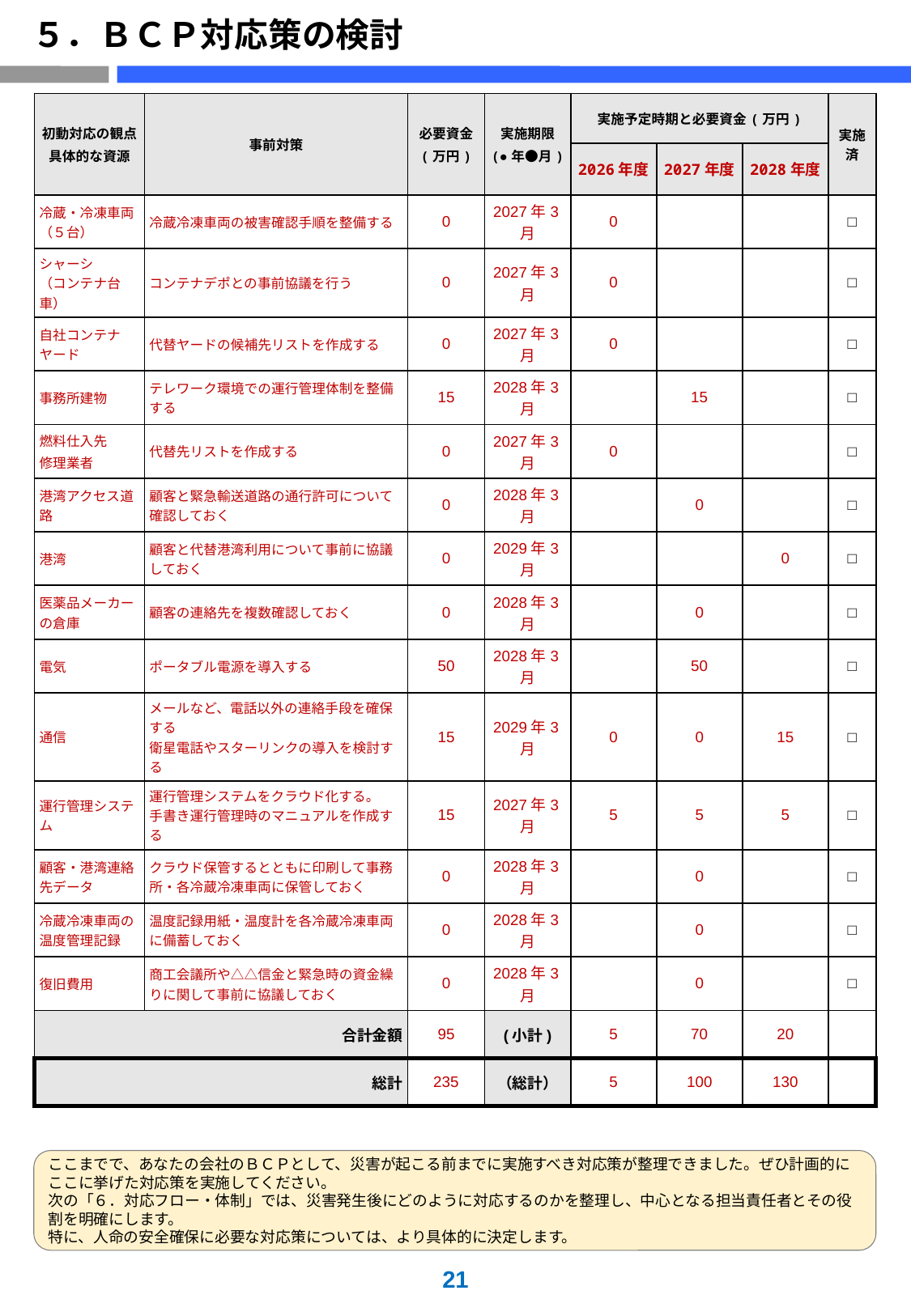

# ５．ＢＣＰ対応策の検討
| 初動対応の観点 具体的な資源 | 事前対策 | 必要資金 (万円) | 実施期限 (●年●月) | 実施予定時期と必要資金(万円) |  |  | 実施済 |
| --- | --- | --- | --- | --- | --- | --- | --- |
|  |  |  |  | 2026年度 | 2027年度 | 2028年度 |  |
| 冷蔵・冷凍車両（５台） | 冷蔵冷凍車両の被害確認手順を整備する | 0 | 2027年3月 | 0 |  |  | □ |
| シャーシ （コンテナ台車） | コンテナデポとの事前協議を行う | 0 | 2027年3月 | 0 |  |  | □ |
| 自社コンテナ ヤード | 代替ヤードの候補先リストを作成する | 0 | 2027年3月 | 0 |  |  | □ |
| 事務所建物 | テレワーク環境での運行管理体制を整備する | 15 | 2028年3月 |  | 15 |  | □ |
| 燃料仕入先 修理業者 | 代替先リストを作成する | 0 | 2027年3月 | 0 |  |  | □ |
| 港湾アクセス道路 | 顧客と緊急輸送道路の通行許可について確認しておく | 0 | 2028年3月 |  | 0 |  | □ |
| 港湾 | 顧客と代替港湾利用について事前に協議しておく | 0 | 2029年3月 |  |  | 0 | □ |
| 医薬品メーカーの倉庫 | 顧客の連絡先を複数確認しておく | 0 | 2028年3月 |  | 0 |  | □ |
| 電気 | ポータブル電源を導入する | 50 | 2028年3月 |  | 50 |  | □ |
| 通信 | メールなど、電話以外の連絡手段を確保する 衛星電話やスターリンクの導入を検討する | 15 | 2029年3月 | 0 | 0 | 15 | □ |
| 運行管理システム | 運行管理システムをクラウド化する。 手書き運行管理時のマニュアルを作成する | 15 | 2027年3月 | 5 | 5 | 5 | □ |
| 顧客・港湾連絡先データ | クラウド保管するとともに印刷して事務所・各冷蔵冷凍車両に保管しておく | 0 | 2028年3月 |  | 0 |  | □ |
| 冷蔵冷凍車両の 温度管理記録 | 温度記録用紙・温度計を各冷蔵冷凍車両に備蓄しておく | 0 | 2028年3月 |  | 0 |  | □ |
| 復旧費用 | 商工会議所や△△信金と緊急時の資金繰りに関して事前に協議しておく | 0 | 2028年3月 |  | 0 |  | □ |
| 合計金額 |  | 95 | (小計) | 5 | 70 | 20 |  |
| 総計 |  | 235 | （総計） | 5 | 100 | 130 |  |
ここまでで、あなたの会社のＢＣＰとして、災害が起こる前までに実施すべき対応策が整理できました。ぜひ計画的にここに挙げた対応策を実施してください。
次の「６．対応フロー・体制」では、災害発生後にどのように対応するのかを整理し、中心となる担当責任者とその役割を明確にします。
特に、人命の安全確保に必要な対応策については、より具体的に決定します。
21